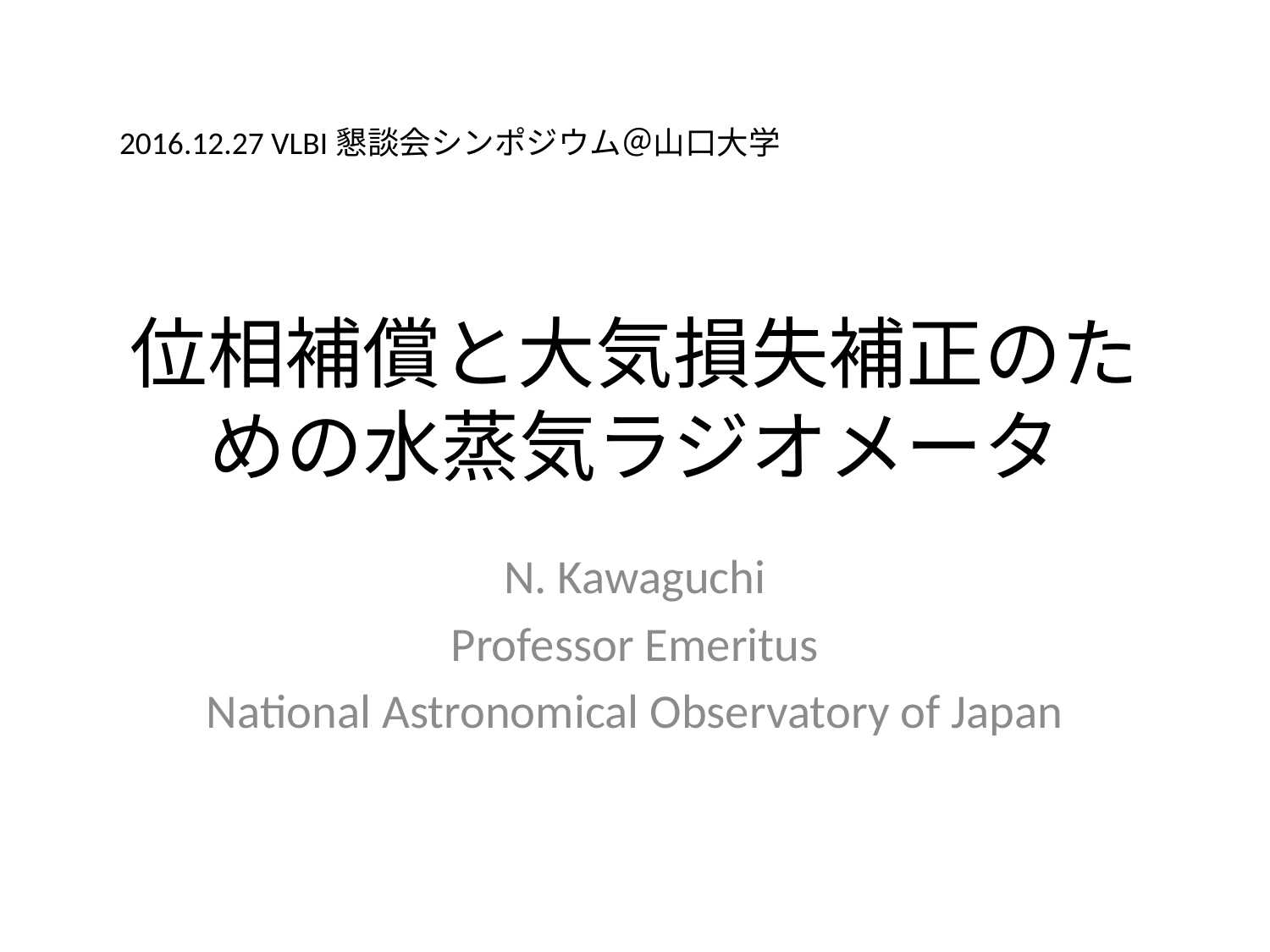

2016.12.27 VLBI懇談会シンポジウム＠山口大学
# 位相補償と⼤気損失補正のための⽔蒸気ラジオメータ
N. Kawaguchi
Professor Emeritus
National Astronomical Observatory of Japan